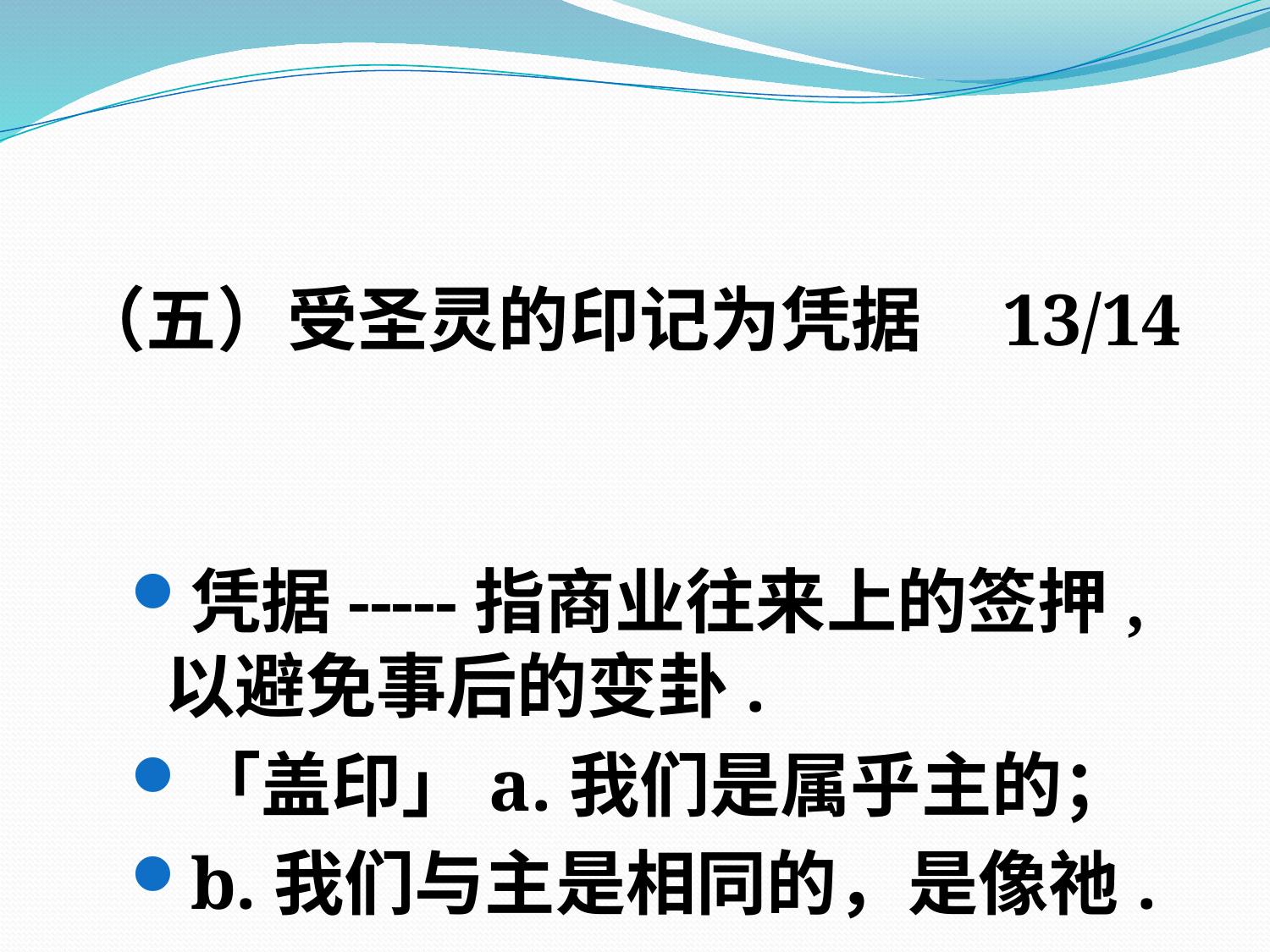

#
（五）受圣灵的印记为凭据	13/14

凭据-----指商业往来上的签押,以避免事后的变卦.
「盖印」a.我们是属乎主的；
b.我们与主是相同的，是像祂.